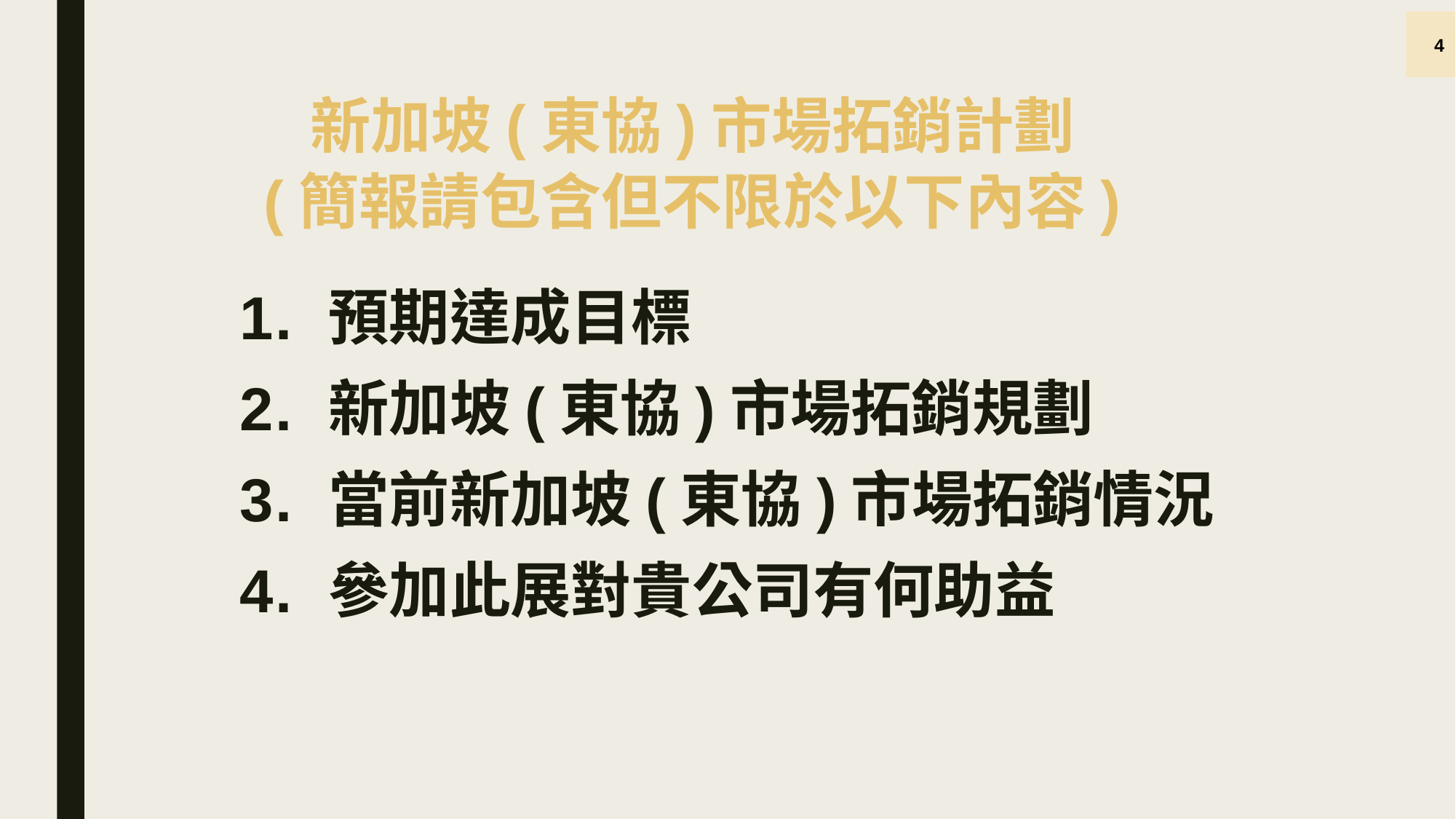

4
新加坡(東協)市場拓銷計劃
(簡報請包含但不限於以下內容)
預期達成目標
新加坡(東協)市場拓銷規劃
當前新加坡(東協)市場拓銷情況
參加此展對貴公司有何助益